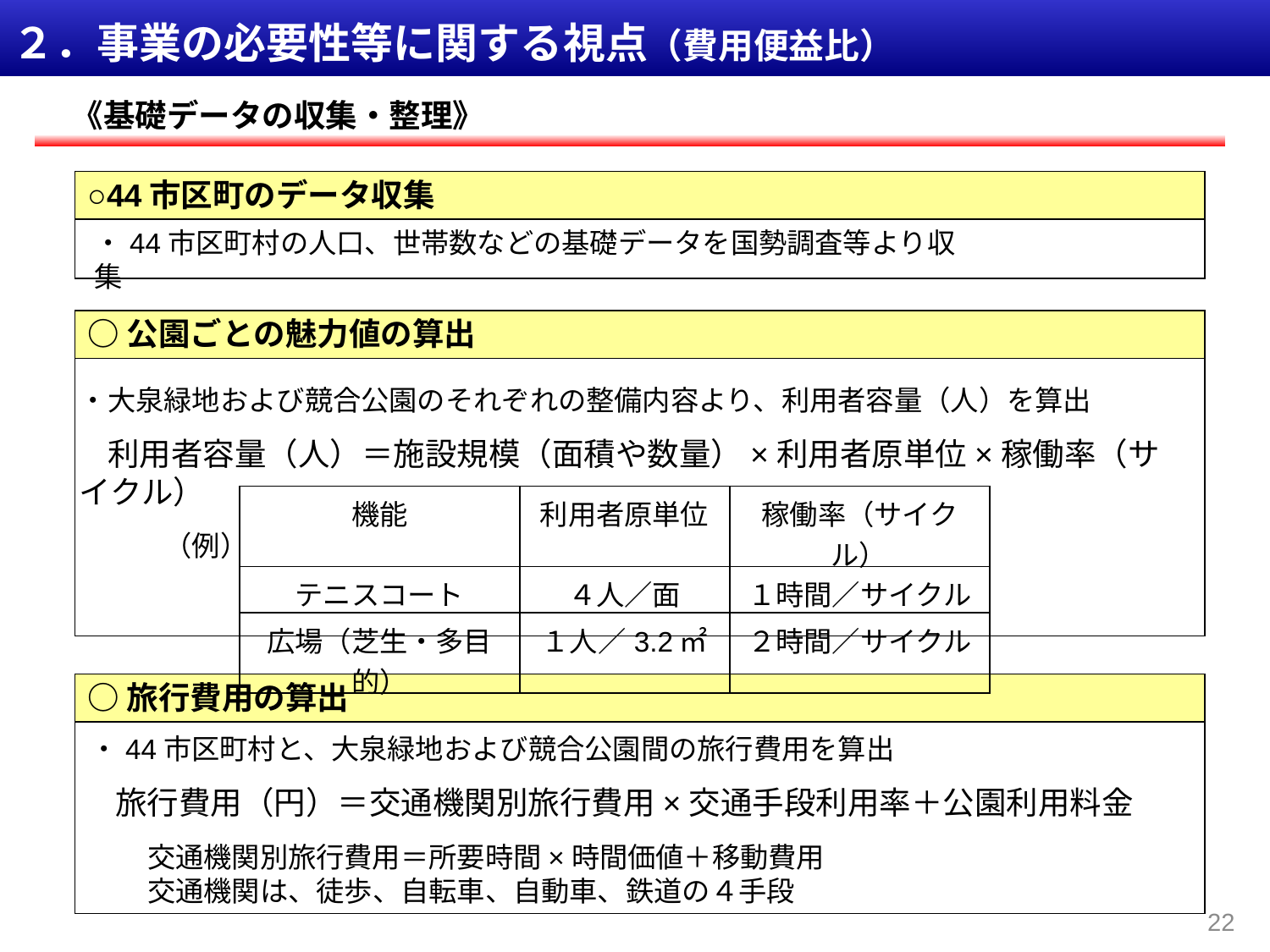

２．事業の必要性等に関する視点（費用便益比）
《基礎データの収集・整理》

○44市区町のデータ収集

・44市区町村の人口、世帯数などの基礎データを国勢調査等より収集

○公園ごとの魅力値の算出
・大泉緑地および競合公園のそれぞれの整備内容より、利用者容量（人）を算出
　利用者容量（人）＝施設規模（面積や数量）×利用者原単位×稼働率（サイクル）
　　　（例）
| 機能 | 利用者原単位 | 稼働率（サイクル） |
| --- | --- | --- |
| テニスコート | ４人／面 | １時間／サイクル |
| 広場（芝生・多目的） | １人／3.2㎡ | ２時間／サイクル |
○旅行費用の算出

・44市区町村と、大泉緑地および競合公園間の旅行費用を算出
　旅行費用（円）＝交通機関別旅行費用×交通手段利用率＋公園利用料金
交通機関別旅行費用＝所要時間×時間価値＋移動費用
交通機関は、徒歩、自転車、自動車、鉄道の４手段
22